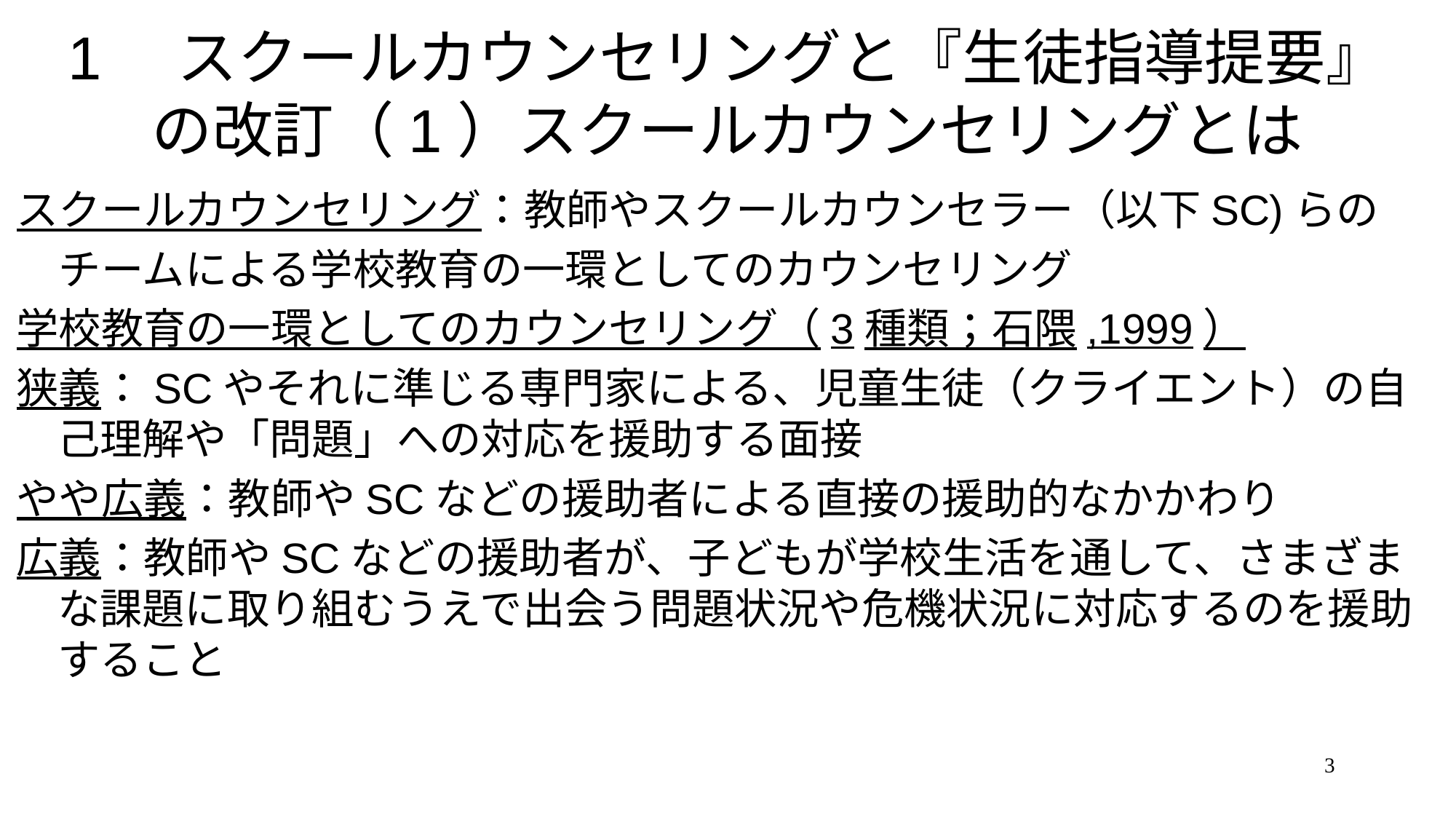

# 1　スクールカウンセリングと『生徒指導提要』の改訂（1）スクールカウンセリングとは

スクールカウンセリング：教師やスクールカウンセラー（以下SC)らの
　チームによる学校教育の一環としてのカウンセリング
学校教育の一環としてのカウンセリング（3種類；石隈,1999）
狭義：SCやそれに準じる専門家による、児童生徒（クライエント）の自己理解や「問題」への対応を援助する面接
やや広義：教師やSCなどの援助者による直接の援助的なかかわり
広義：教師やSCなどの援助者が、子どもが学校生活を通して、さまざまな課題に取り組むうえで出会う問題状況や危機状況に対応するのを援助すること

3